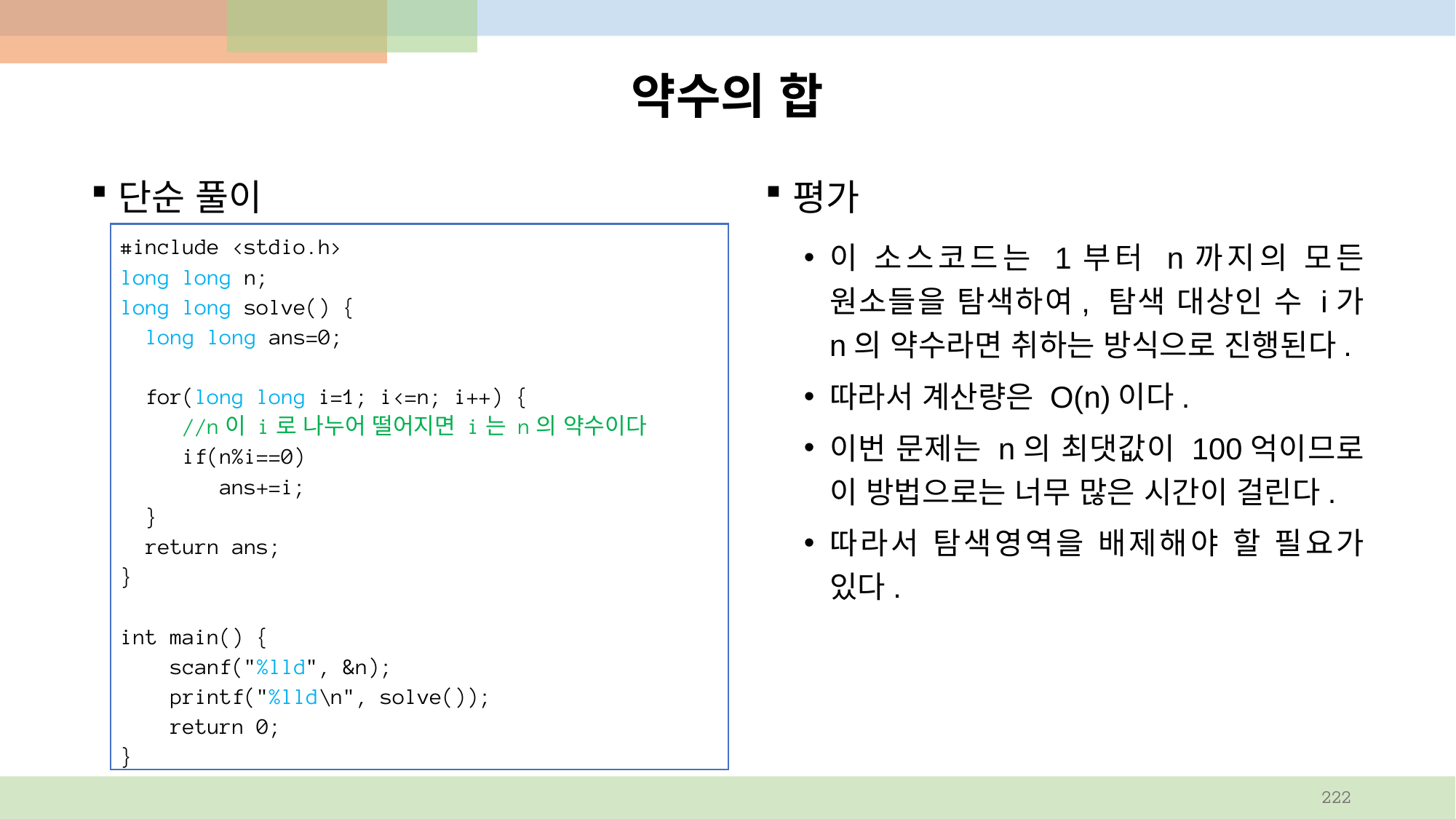

# 약수의 합
평가
이 소스코드는 1부터 n까지의 모든 원소들을 탐색하여, 탐색 대상인 수 i가 n의 약수라면 취하는 방식으로 진행된다.
따라서 계산량은 O(n)이다.
이번 문제는 n의 최댓값이 100억이므로 이 방법으로는 너무 많은 시간이 걸린다.
따라서 탐색영역을 배제해야 할 필요가 있다.
단순 풀이

#include <stdio.h>
long long n;
long long solve() {
  long long ans=0;

  for(long long i=1; i<=n; i++) {
     //n이 i로 나누어 떨어지면 i는 n의 약수이다
     if(n%i==0)
        ans+=i;
  }
  return ans;
}

int main() {
    scanf("%lld", &n);
    printf("%lld\n", solve());
    return 0;
}
222